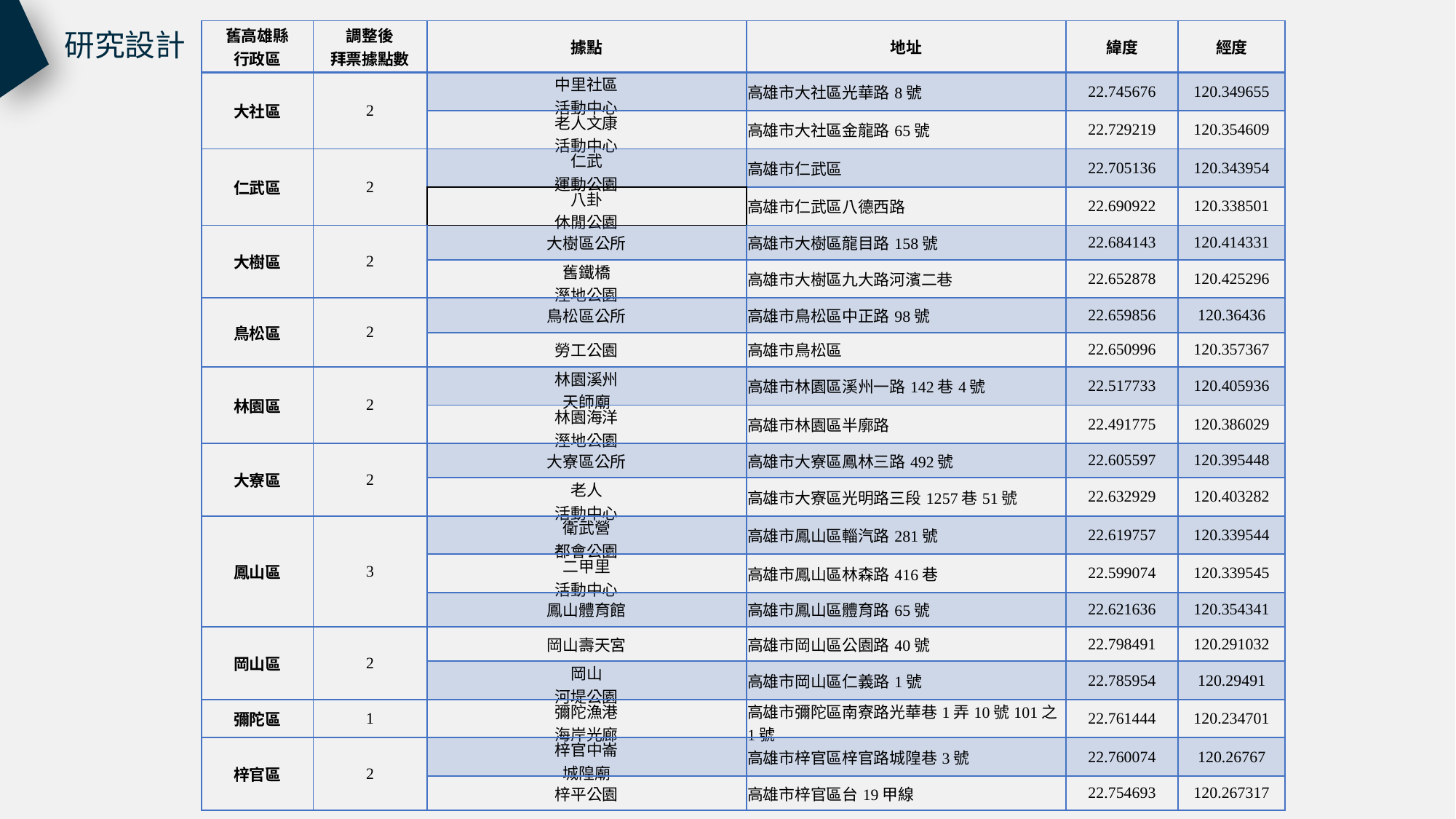

研究設計
| 舊高雄縣 行政區 | 調整後 拜票據點數 | 據點 | 地址 | 緯度 | 經度 |
| --- | --- | --- | --- | --- | --- |
| 大社區 | 2 | 中里社區 活動中心 | 高雄市大社區光華路8號 | 22.745676 | 120.349655 |
|  |  | 老人文康 活動中心 | 高雄市大社區金龍路65號 | 22.729219 | 120.354609 |
| 仁武區 | 2 | 仁武 運動公園 | 高雄市仁武區 | 22.705136 | 120.343954 |
|  |  | 八卦 休閒公園 | 高雄市仁武區八德西路 | 22.690922 | 120.338501 |
| 大樹區 | 2 | 大樹區公所 | 高雄市大樹區龍目路158號 | 22.684143 | 120.414331 |
|  |  | 舊鐵橋 溼地公園 | 高雄市大樹區九大路河濱二巷 | 22.652878 | 120.425296 |
| 鳥松區 | 2 | 鳥松區公所 | 高雄市鳥松區中正路98號 | 22.659856 | 120.36436 |
|  |  | 勞工公園 | 高雄市鳥松區 | 22.650996 | 120.357367 |
| 林園區 | 2 | 林園溪州 天師廟 | 高雄市林園區溪州一路142巷4號 | 22.517733 | 120.405936 |
|  |  | 林園海洋 溼地公園 | 高雄市林園區半廓路 | 22.491775 | 120.386029 |
| 大寮區 | 2 | 大寮區公所 | 高雄市大寮區鳳林三路492號 | 22.605597 | 120.395448 |
|  |  | 老人 活動中心 | 高雄市大寮區光明路三段1257巷51號 | 22.632929 | 120.403282 |
| 鳳山區 | 3 | 衛武營 都會公園 | 高雄市鳳山區輜汽路281號 | 22.619757 | 120.339544 |
|  |  | 二甲里 活動中心 | 高雄市鳳山區林森路416巷 | 22.599074 | 120.339545 |
|  |  | 鳳山體育館 | 高雄市鳳山區體育路65號 | 22.621636 | 120.354341 |
| 岡山區 | 2 | 岡山壽天宮 | 高雄市岡山區公園路40號 | 22.798491 | 120.291032 |
|  |  | 岡山 河堤公園 | 高雄市岡山區仁義路1號 | 22.785954 | 120.29491 |
| 彌陀區 | 1 | 彌陀漁港 海岸光廊 | 高雄市彌陀區南寮路光華巷1弄10號101之1號 | 22.761444 | 120.234701 |
| 梓官區 | 2 | 梓官中崙 城隍廟 | 高雄市梓官區梓官路城隍巷3號 | 22.760074 | 120.26767 |
|  |  | 梓平公園 | 高雄市梓官區台19甲線 | 22.754693 | 120.267317 |